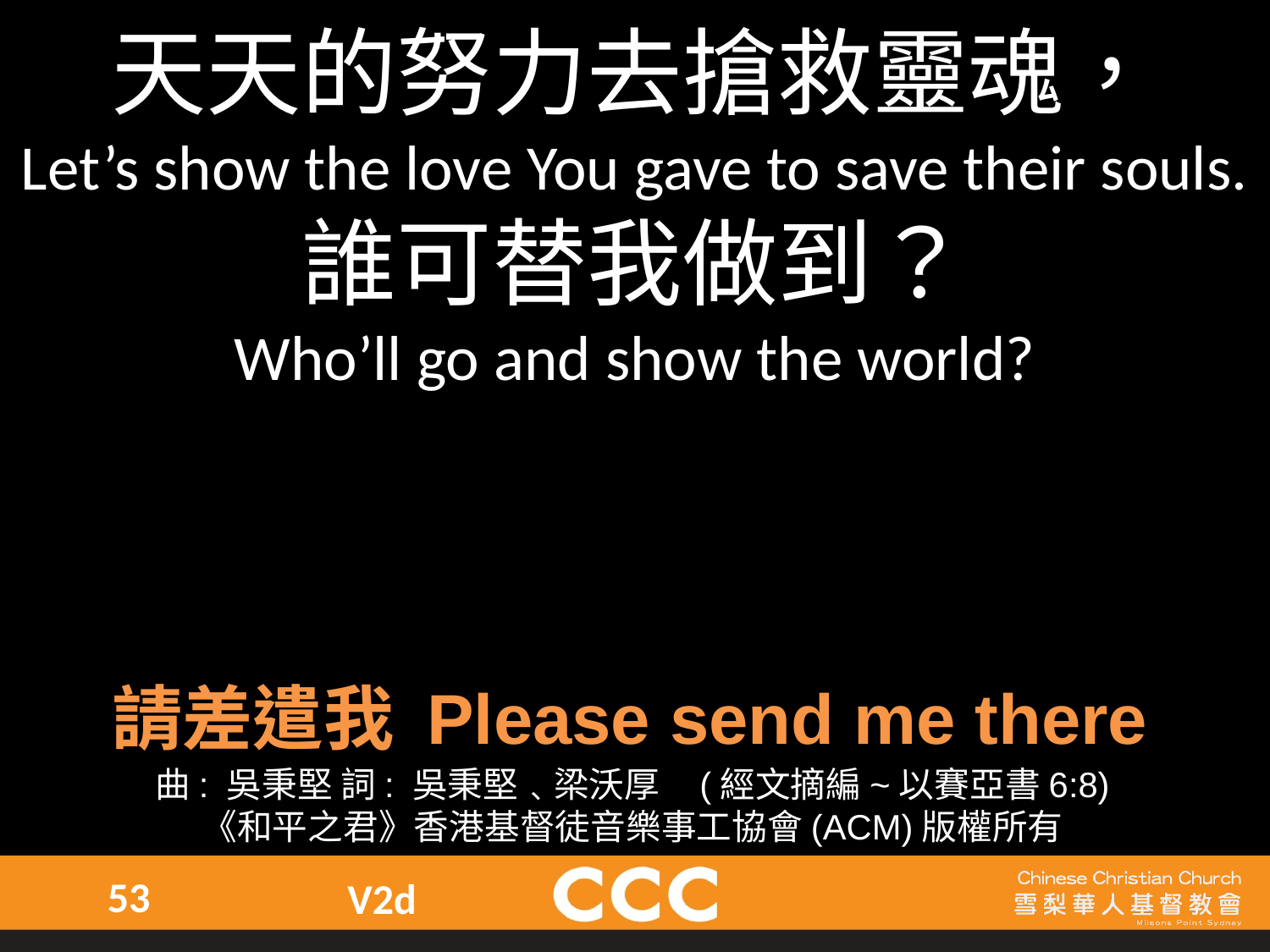

天天的努力去搶救靈魂，
Let’s show the love You gave to save their souls. 誰可替我做到？
Who’ll go and show the world?
請差遣我 Please send me there
曲: 吳秉堅 詞: 吳秉堅﹑梁沃厚    (經文摘編~以賽亞書6:8)
《和平之君》香港基督徒音樂事工協會(ACM)版權所有
53
V2d